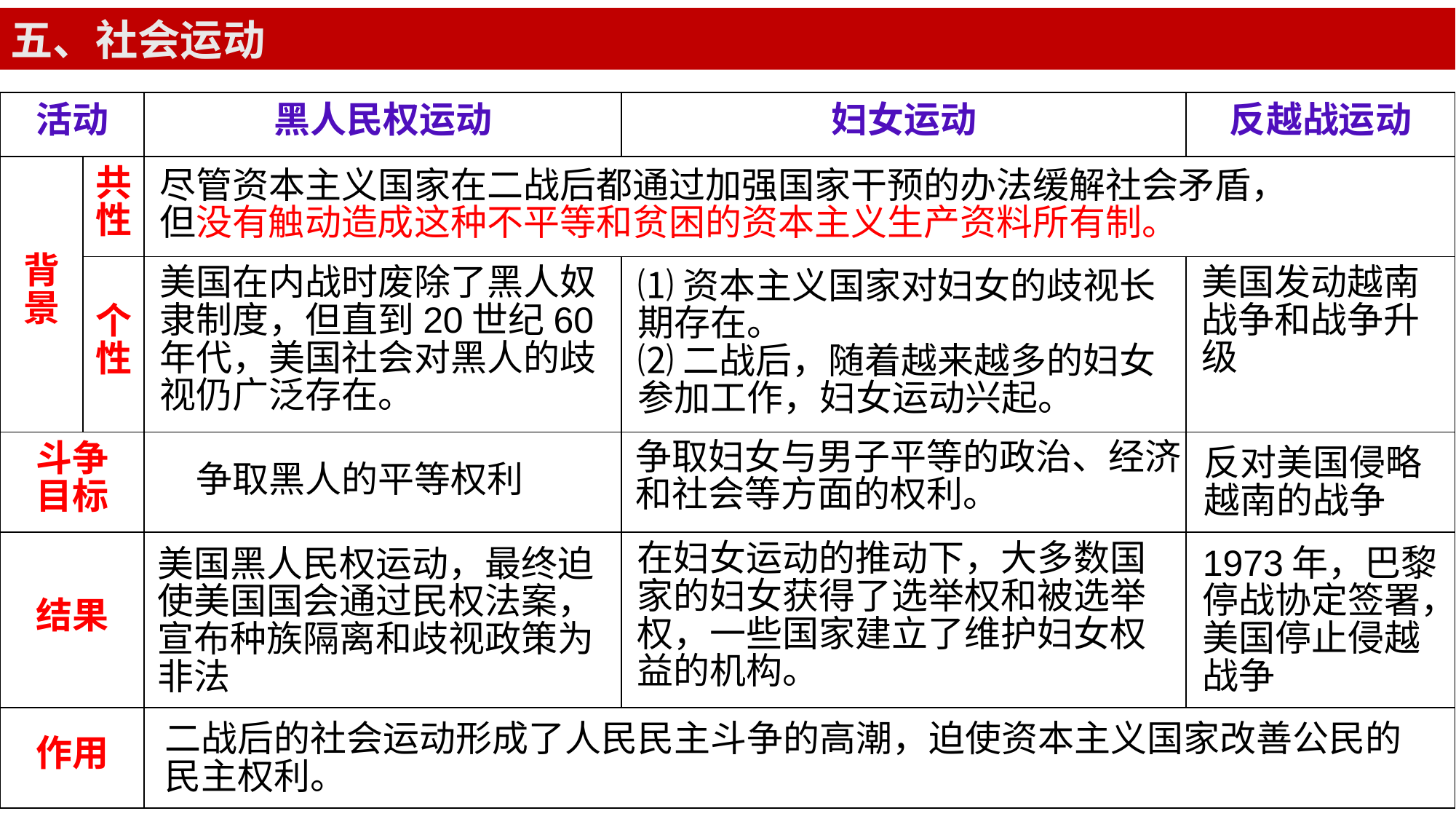

五、社会运动
| 活动 |  | 黑人民权运动 | 妇女运动 | 反越战运动 |
| --- | --- | --- | --- | --- |
| 背景 | 共性 |  |  |  |
|  | 个性 |  |  |  |
| 斗争 目标 |  |  |  |  |
| 结果 |  |  |  |  |
| 作用 |  |  |  |  |
尽管资本主义国家在二战后都通过加强国家干预的办法缓解社会矛盾，但没有触动造成这种不平等和贫困的资本主义生产资料所有制。
美国发动越南战争和战争升级
美国在内战时废除了黑人奴隶制度，但直到20世纪60年代，美国社会对黑人的歧视仍广泛存在。
⑴资本主义国家对妇女的歧视长期存在。
⑵二战后，随着越来越多的妇女参加工作，妇女运动兴起。
争取妇女与男子平等的政治、经济和社会等方面的权利。
反对美国侵略越南的战争
争取黑人的平等权利
在妇女运动的推动下，大多数国家的妇女获得了选举权和被选举权，一些国家建立了维护妇女权益的机构。
1973年，巴黎停战协定签署，美国停止侵越战争
美国黑人民权运动，最终迫使美国国会通过民权法案，宣布种族隔离和歧视政策为非法
二战后的社会运动形成了人民民主斗争的高潮，迫使资本主义国家改善公民的民主权利。